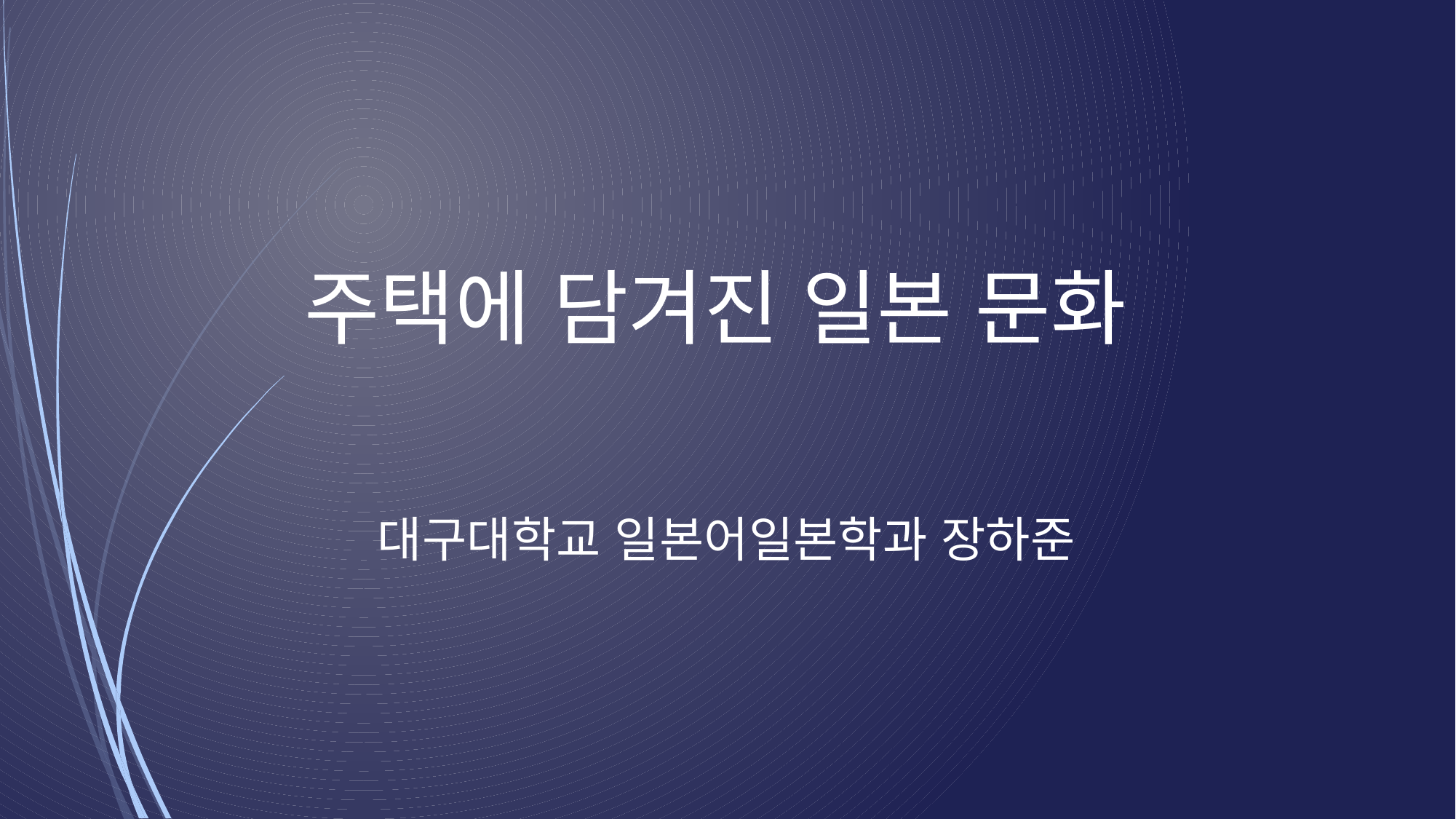

# 주택에 담겨진 일본 문화
대구대학교 일본어일본학과 장하준